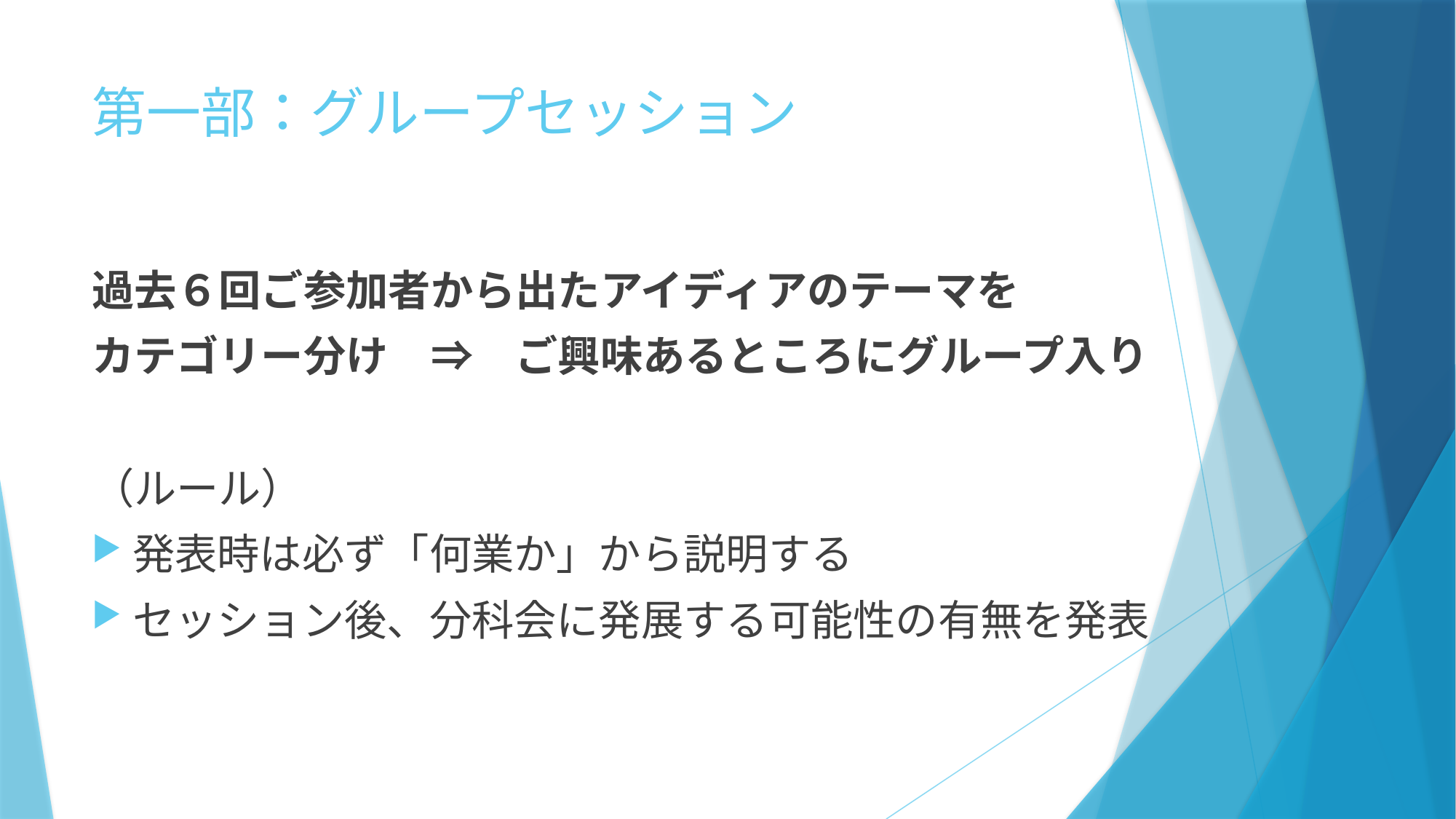

# 第一部：グループセッション
過去６回ご参加者から出たアイディアのテーマを
カテゴリー分け　⇒　ご興味あるところにグループ入り

（ルール）
発表時は必ず「何業か」から説明する
セッション後、分科会に発展する可能性の有無を発表